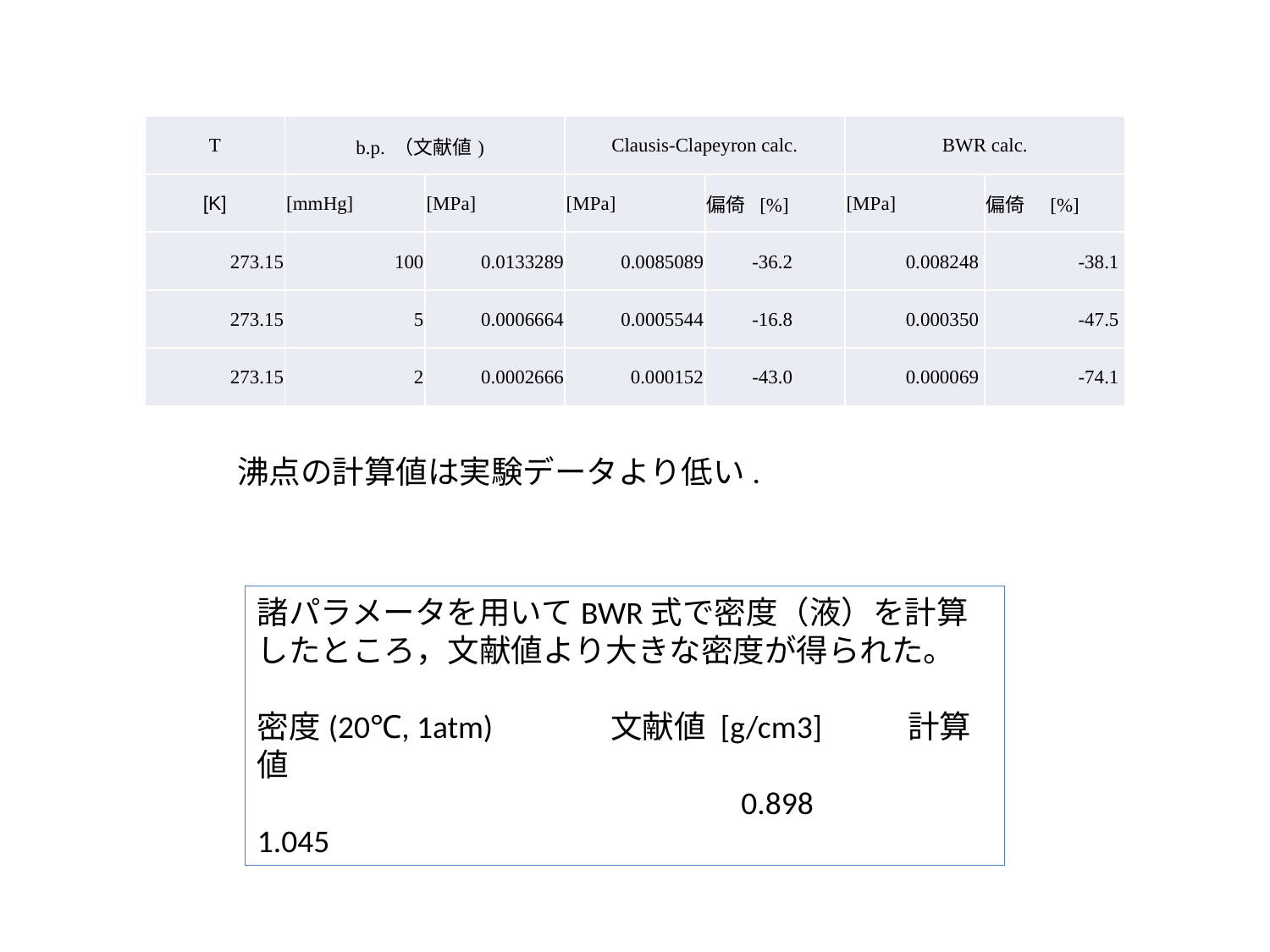

| T | b.p. （文献値) |  | Clausis-Clapeyron calc. |  | BWR calc. |  |
| --- | --- | --- | --- | --- | --- | --- |
| [K] | [mmHg] | [MPa] | [MPa] | 偏倚 [%] | [MPa] | 偏倚　[%] |
| 273.15 | 100 | 0.0133289 | 0.0085089 | -36.2 | 0.008248 | -38.1 |
| 273.15 | 5 | 0.0006664 | 0.0005544 | -16.8 | 0.000350 | -47.5 |
| 273.15 | 2 | 0.0002666 | 0.000152 | -43.0 | 0.000069 | -74.1 |
沸点の計算値は実験データより低い.
諸パラメータを用いてBWR式で密度（液）を計算したところ，文献値より大きな密度が得られた。

密度(20℃, 1atm)  　　　文献値 [g/cm3]  　　計算値
　　　　　　　　　　　　　　　0.898                         1.045